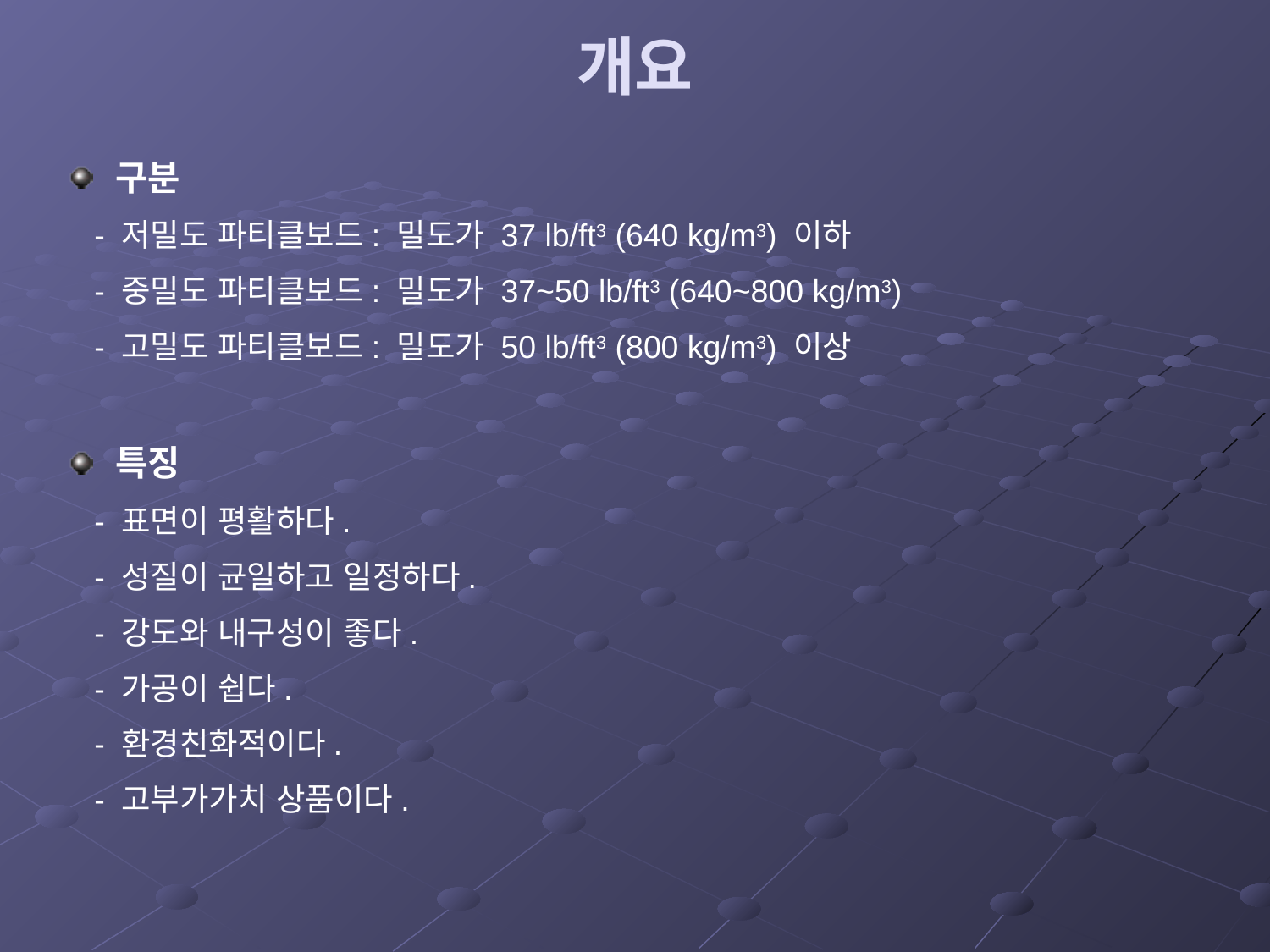

# 개요
구분
   - 저밀도 파티클보드: 밀도가 37 lb/ft3 (640 kg/m3) 이하
   - 중밀도 파티클보드: 밀도가 37~50 lb/ft3 (640~800 kg/m3)
   - 고밀도 파티클보드: 밀도가 50 lb/ft3 (800 kg/m3) 이상

특징
   - 표면이 평활하다.
   - 성질이 균일하고 일정하다.
   - 강도와 내구성이 좋다.
   - 가공이 쉽다.
   - 환경친화적이다.
   - 고부가가치 상품이다.